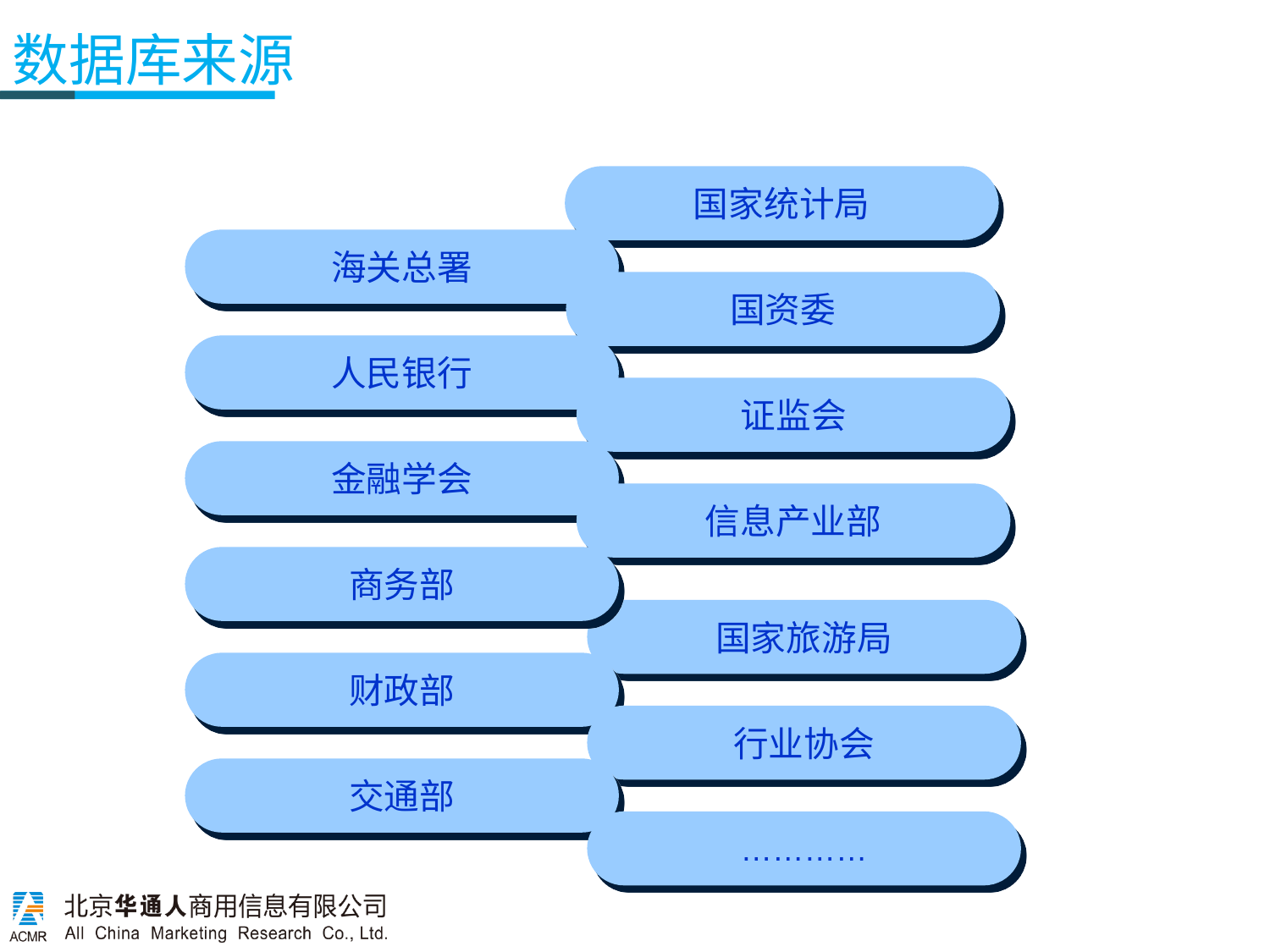

数据库来源

国家统计局
海关总署
国资委
人民银行
证监会
金融学会
信息产业部
商务部
国家旅游局
财政部
行业协会
交通部
…………